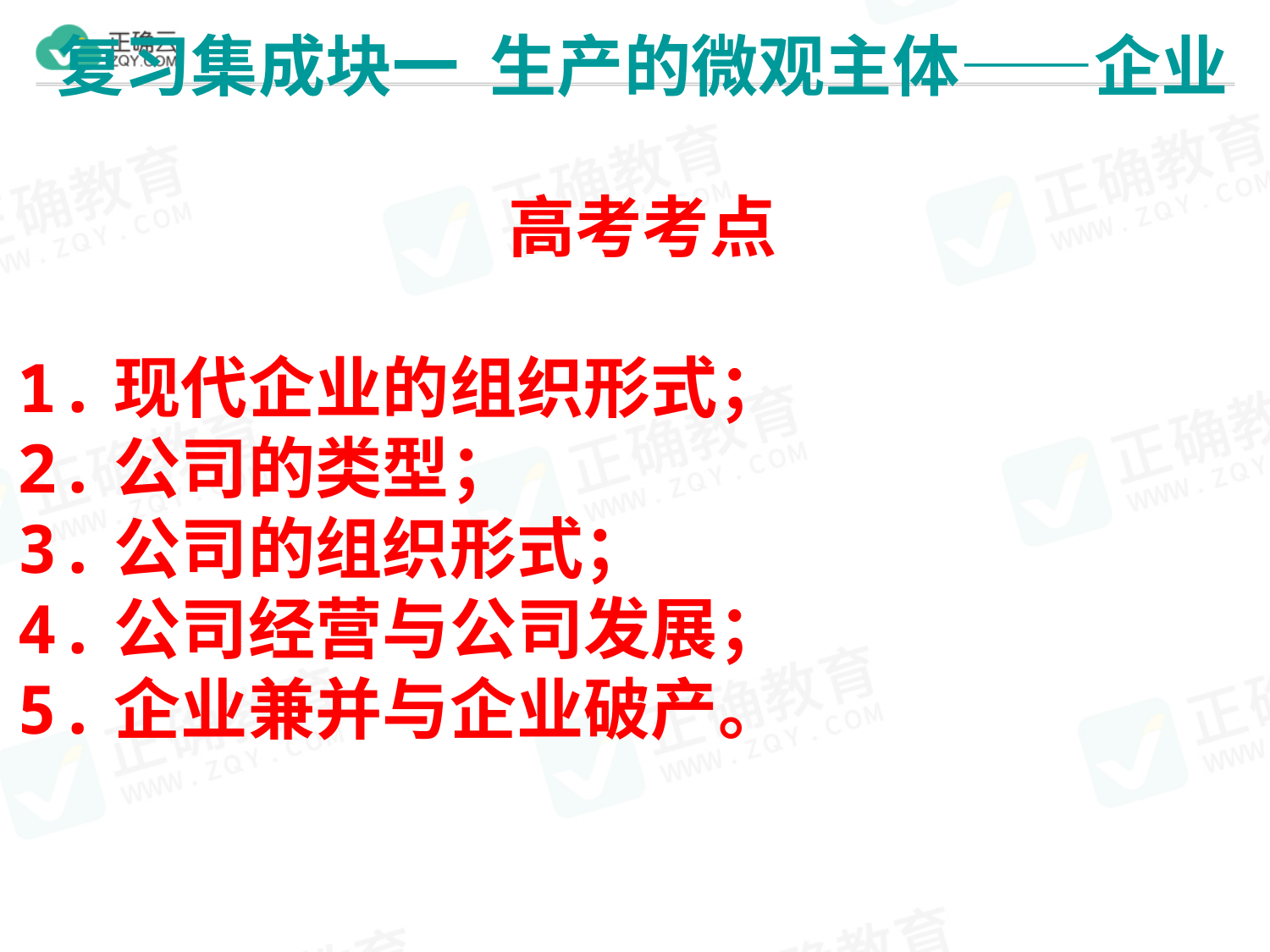

复习集成块一  生产的微观主体——企业

高考考点

1.现代企业的组织形式；
2.公司的类型；
3.公司的组织形式；
4.公司经营与公司发展；
5.企业兼并与企业破产。